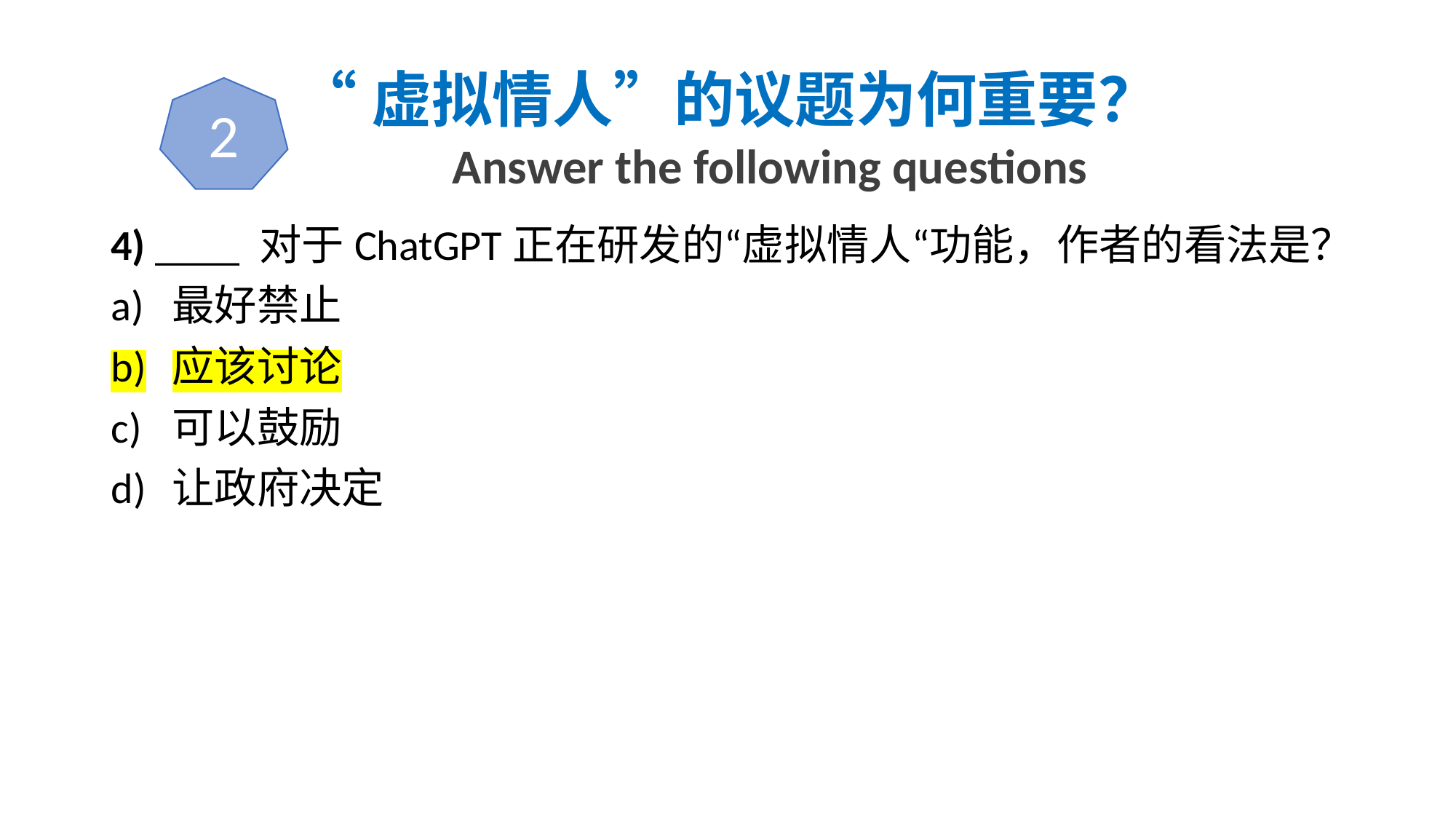

# “虚拟情人”的议题为何重要？ Answer the following questions
2
4) ____ 对于ChatGPT正在研发的“虚拟情人“功能，作者的看法是？
最好禁止
应该讨论
可以鼓励
让政府决定